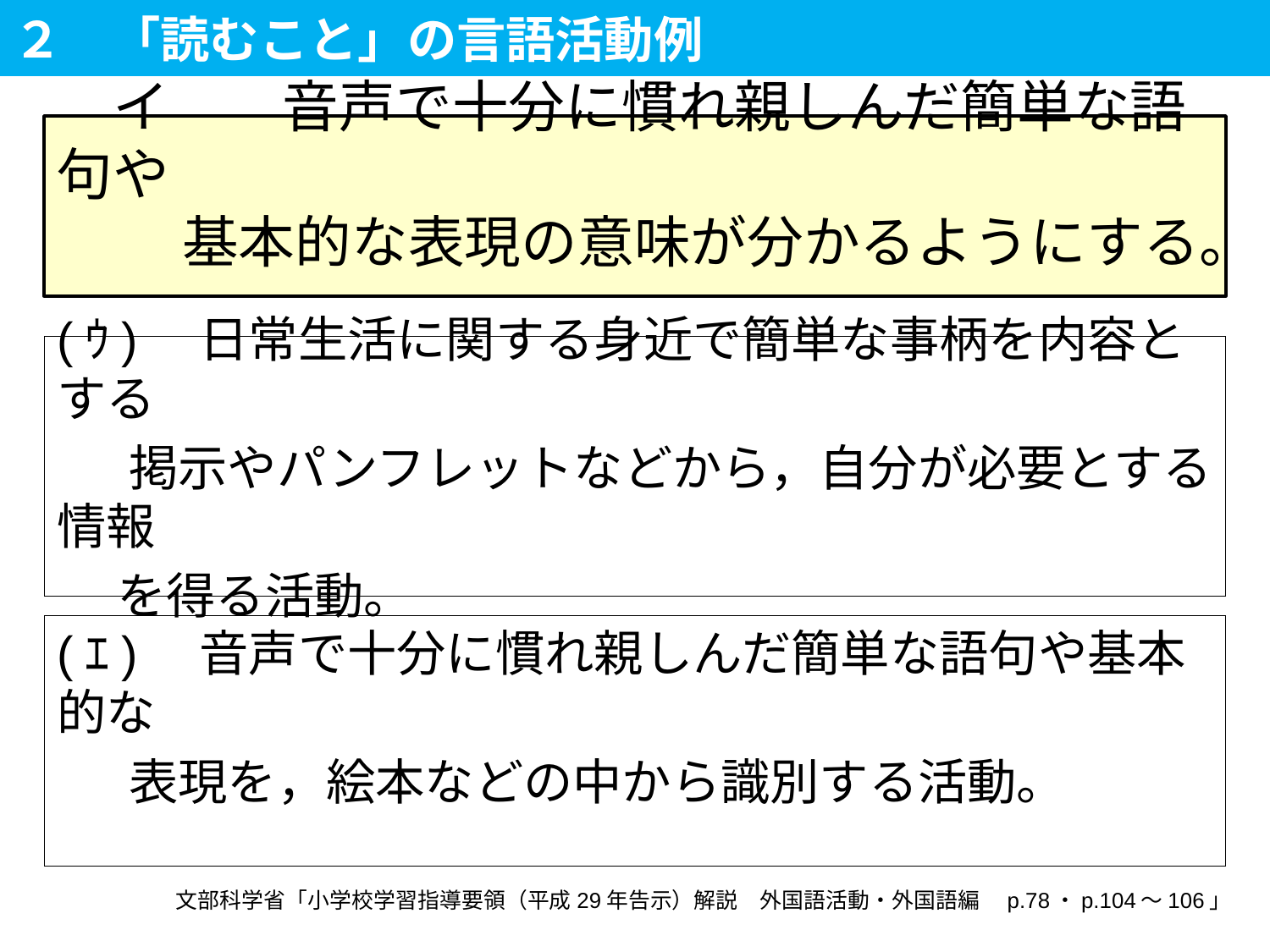

２　「読むこと」の言語活動例
　イ　　音声で十分に慣れ親しんだ簡単な語句や
　 　基本的な表現の意味が分かるようにする。
(ｳ)　日常生活に関する身近で簡単な事柄を内容とする
 　掲示やパンフレットなどから，自分が必要とする情報
　 を得る活動。
(ｴ)　音声で十分に慣れ親しんだ簡単な語句や基本的な
 　表現を，絵本などの中から識別する活動。
文部科学省「小学校学習指導要領（平成29年告示）解説　外国語活動・外国語編　p.78・p.104～106」